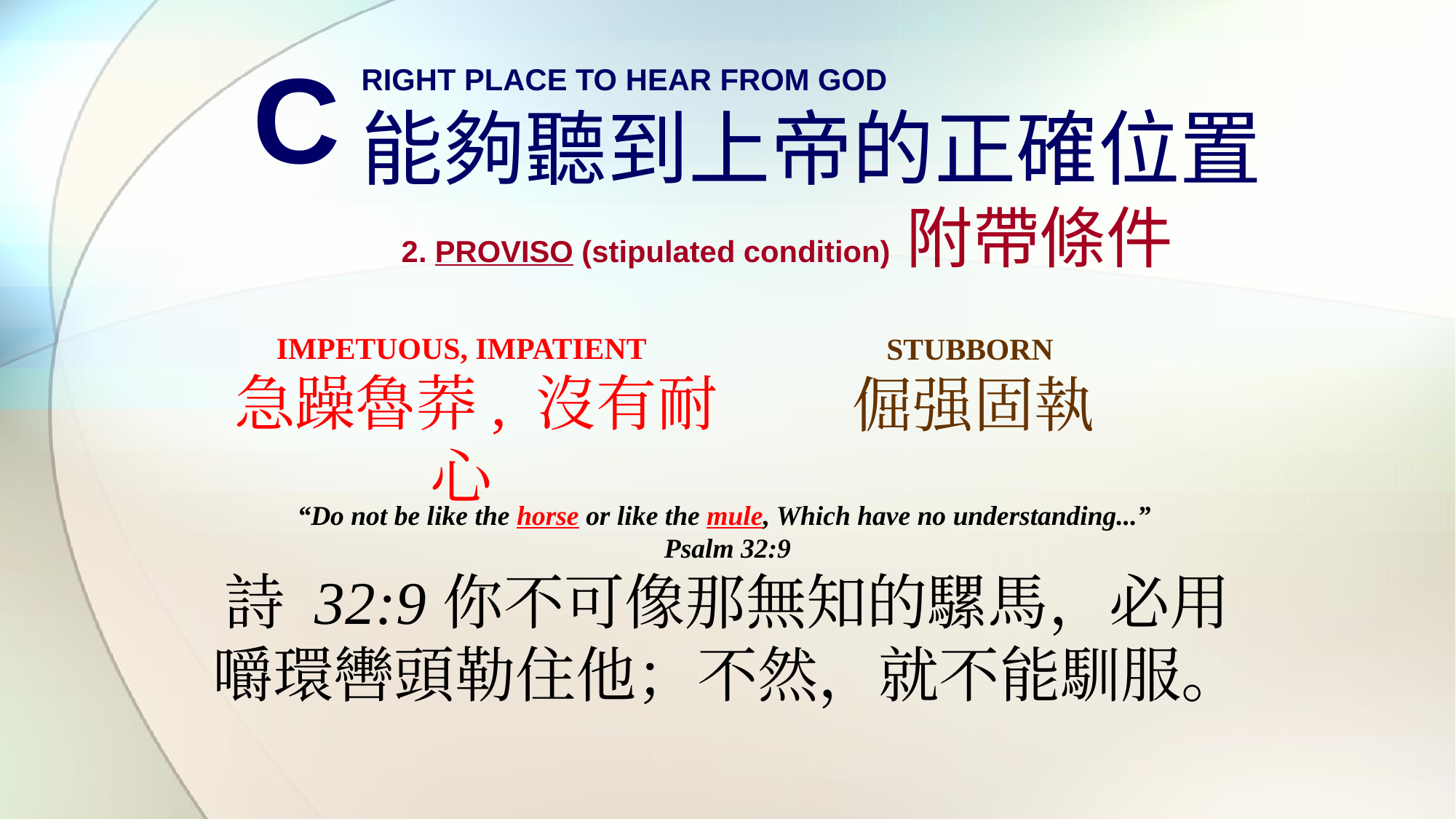

C
RIGHT PLACE TO HEAR FROM GOD
能夠聽到上帝的正確位置
2. PROVISO (stipulated condition) 附帶條件
IMPETUOUS, IMPATIENT
 急躁魯莽, 沒有耐心
STUBBORN
倔强固執
“Do not be like the horse or like the mule, Which have no understanding...”
Psalm 32:9
詩 32:9	你不可像那無知的騾馬，必用嚼環轡頭勒住他；不然，就不能馴服。